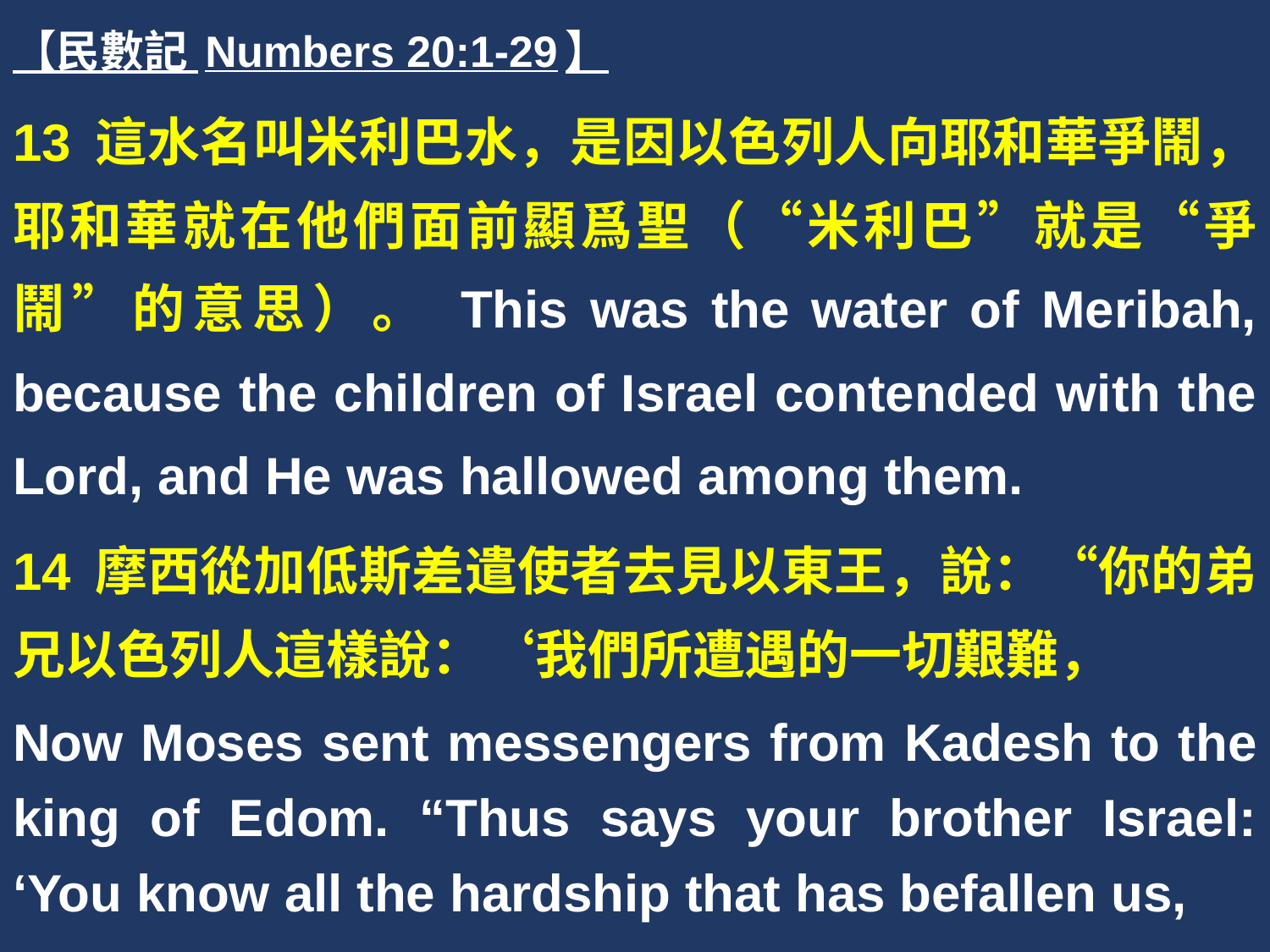

【民數記 Numbers 20:1-29】
13 這水名叫米利巴水，是因以色列人向耶和華爭鬧，耶和華就在他們面前顯爲聖（“米利巴”就是“爭鬧”的意思）。 This was the water of Meribah, because the children of Israel contended with the Lord, and He was hallowed among them.
14 摩西從加低斯差遣使者去見以東王，說：“你的弟兄以色列人這樣說：‘我們所遭遇的一切艱難，
Now Moses sent messengers from Kadesh to the king of Edom. “Thus says your brother Israel: ‘You know all the hardship that has befallen us,